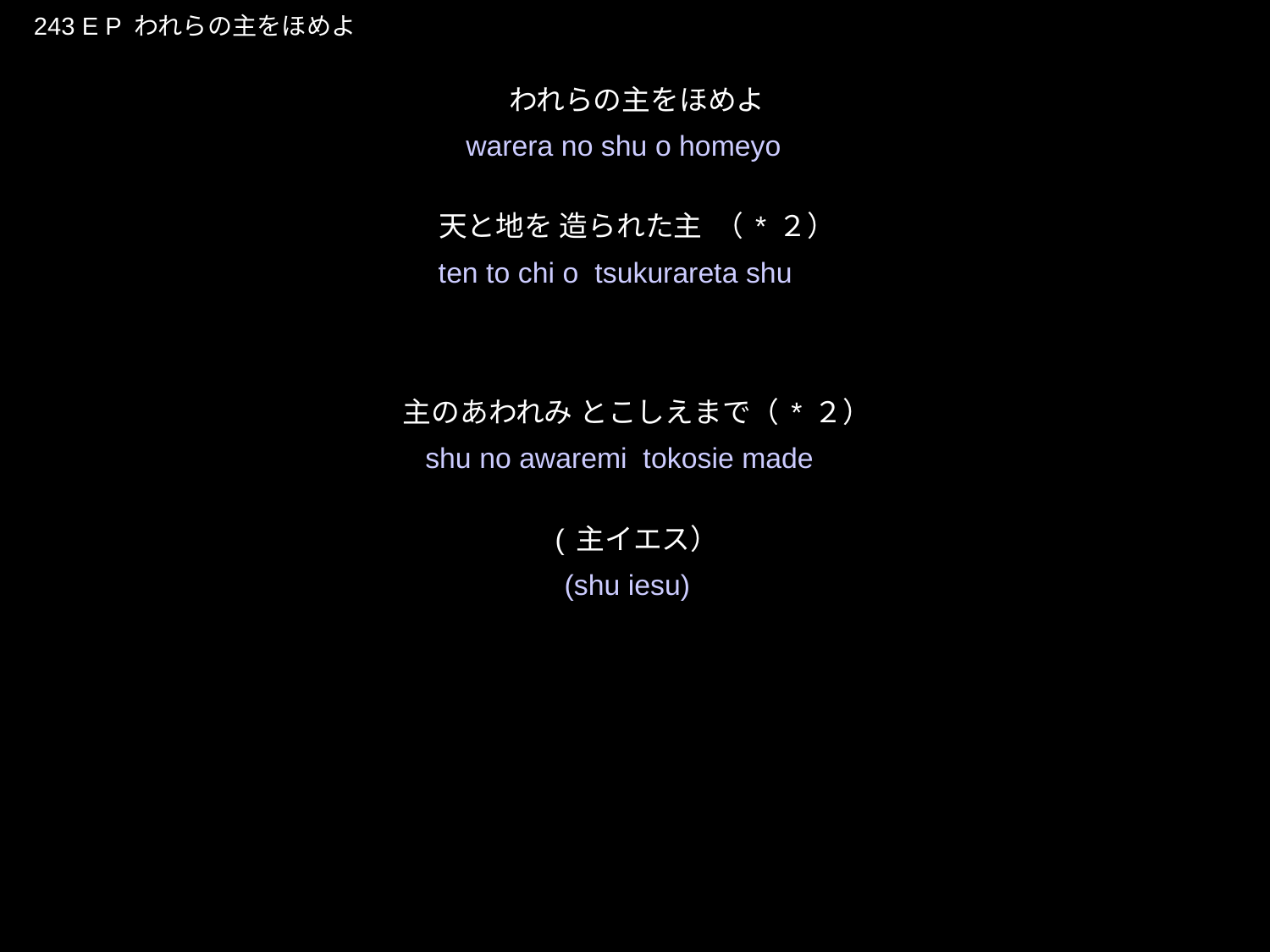

われらのしゅをほめよ
★P
243 E P われらの主をほめよ
われらの主をほめよ
天と地を 造られた主  （*２）
主のあわれみ とこしえまで（*２）
(主イエス）
★３
warera no shu o homeyo
ten to chi o  tsukurareta shu
shu no awaremi  tokosie made
(shu iesu)